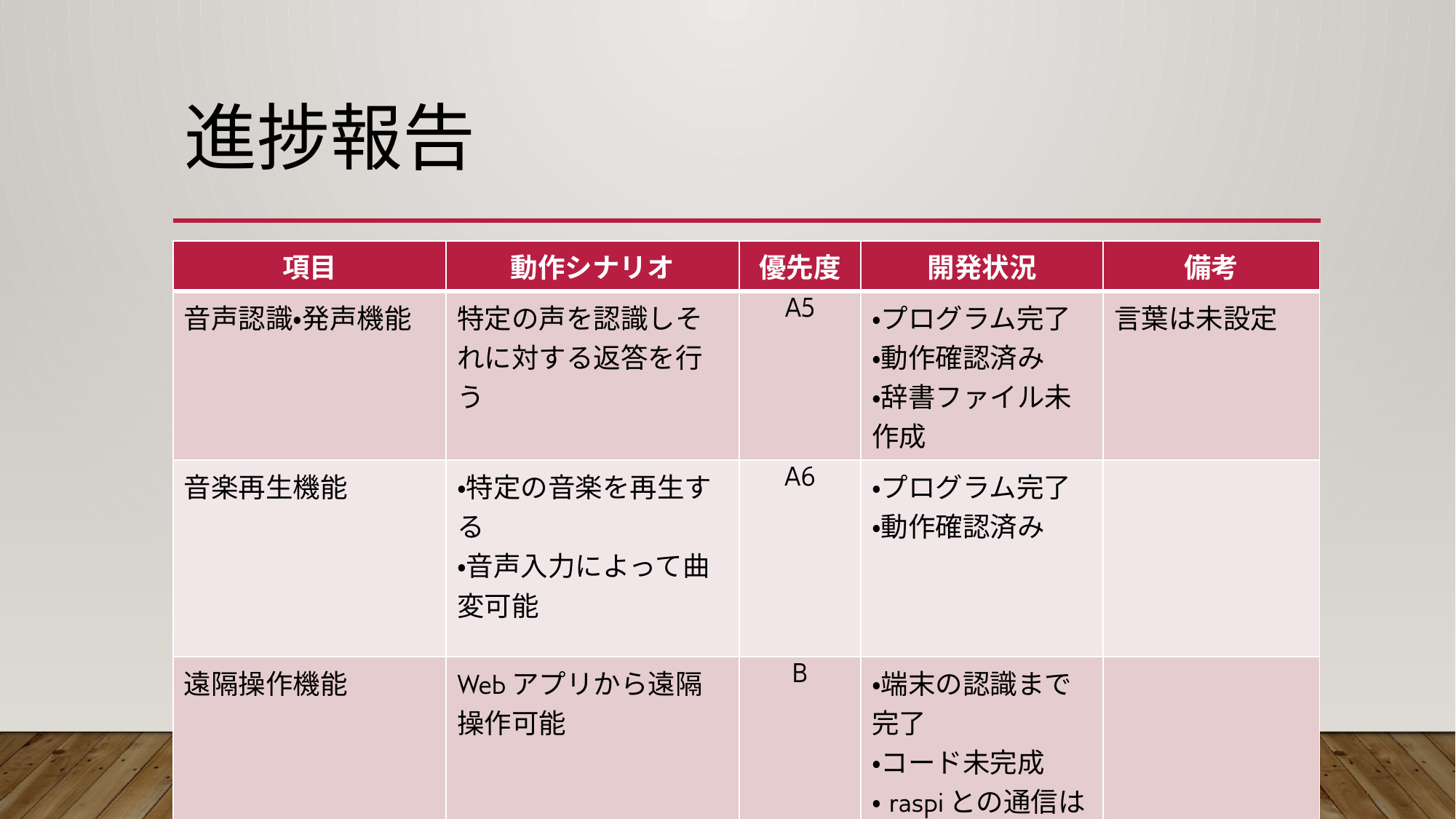

# 進捗報告
| 項目 | 動作シナリオ | 優先度 | 開発状況 | 備考 |
| --- | --- | --- | --- | --- |
| 音声認識・発声機能 | 特定の声を認識しそれに対する返答を行う | A5 | ・プログラム完了 ・動作確認済み ・辞書ファイル未作成 | 言葉は未設定 |
| 音楽再生機能 | ・特定の音楽を再生する ・音声入力によって曲変可能 | A6 | ・プログラム完了 ・動作確認済み |  |
| 遠隔操作機能 | Webアプリから遠隔操作可能 | B | ・端末の認識まで完了 ・コード未完成 ・raspiとの通信は未確認 |  |